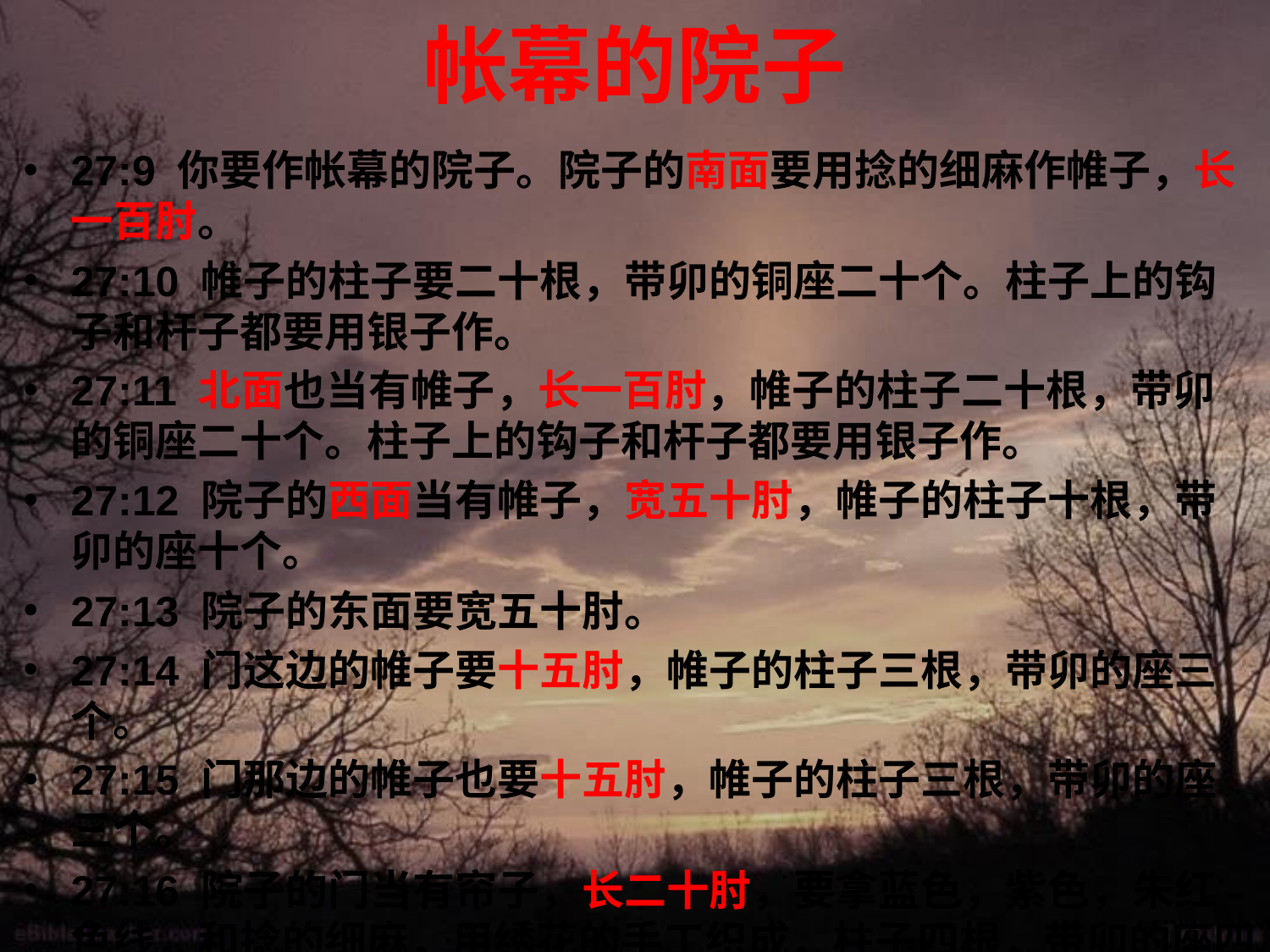

# 帐幕的院子
27:9 你要作帐幕的院子。院子的南面要用捻的细麻作帷子，长一百肘。
27:10 帷子的柱子要二十根，带卯的铜座二十个。柱子上的钩子和杆子都要用银子作。
27:11 北面也当有帷子，长一百肘，帷子的柱子二十根，带卯的铜座二十个。柱子上的钩子和杆子都要用银子作。
27:12 院子的西面当有帷子，宽五十肘，帷子的柱子十根，带卯的座十个。
27:13 院子的东面要宽五十肘。
27:14 门这边的帷子要十五肘，帷子的柱子三根，带卯的座三个。
27:15 门那边的帷子也要十五肘，帷子的柱子三根，带卯的座三个。
27:16 院子的门当有帘子，长二十肘，要拿蓝色，紫色，朱红色线，和捻的细麻，用绣花的手工织成，柱子四根，带卯的座四个。